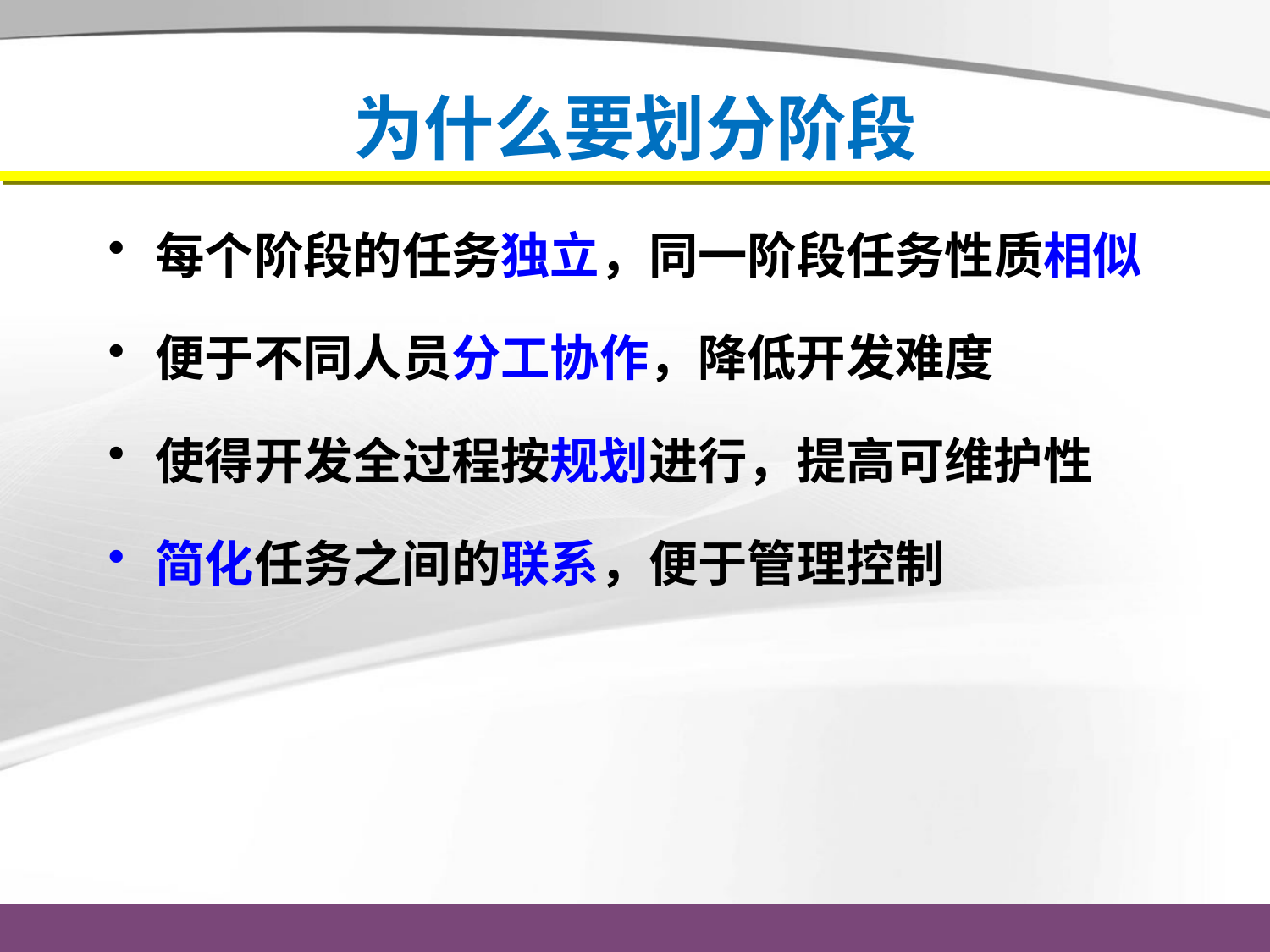

# 为什么要划分阶段
每个阶段的任务独立，同一阶段任务性质相似
便于不同人员分工协作，降低开发难度
使得开发全过程按规划进行，提高可维护性
简化任务之间的联系，便于管理控制